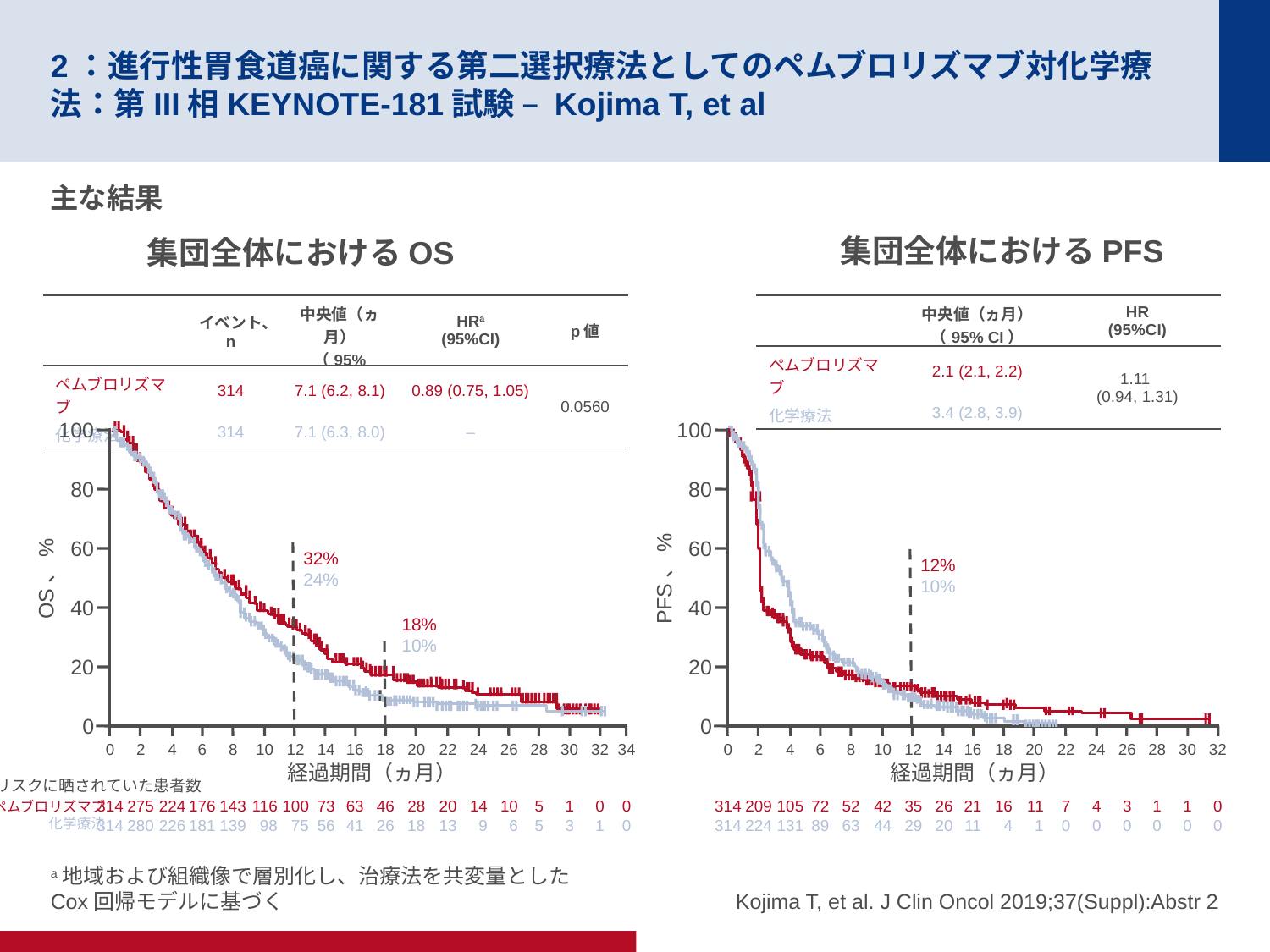

# 2：進行性胃食道癌に関する第二選択療法としてのペムブロリズマブ対化学療法：第III相KEYNOTE-181試験 – Kojima T, et al
主な結果

集団全体におけるPFS
集団全体におけるOS
|  | イベント、n | 中央値（ヵ月） （95% CI） | HRa (95%CI) | p値 |
| --- | --- | --- | --- | --- |
| ペムブロリズマブ | 314 | 7.1 (6.2, 8.1) | 0.89 (0.75, 1.05) | 0.0560 |
| 化学療法 | 314 | 7.1 (6.3, 8.0) | – |  |
|  | 中央値（ヵ月） （95% CI） | HR (95%CI) |
| --- | --- | --- |
| ペムブロリズマブ | 2.1 (2.1, 2.2) | 1.11 (0.94, 1.31) |
| 化学療法 | 3.4 (2.8, 3.9) |  |
100

80

60

OS、%
40

20

0

0

314
314
2

275
280
4

224
226
6

176
181
8

143
139
10

116
98
12

100
75
14

73
56
16

63
41
18

46
26
20

28
18
22

20
13
24

14
9
26

10
6
28

5
5
30

1
3
32

0
1
34

0
0

経過期間（ヵ月）
100

80

60

PFS、%
40

20

0

0

314
314
2

209
224
4

105
131
6

72
89
8

52
63
10

42
44
12

35
29
14

26
20
16

21
11
18

16
4
20

11
1
22

7
0
24

4
0
26

3
0
28

1
0
30

1
0
32

0
0

12%
10%
経過期間（ヵ月）
32%
24%
18%
10%
リスクに晒されていた患者数
ペムブロリズマブ
化学療法
a地域および組織像で層別化し、治療法を共変量としたCox回帰モデルに基づく
Kojima T, et al. J Clin Oncol 2019;37(Suppl):Abstr 2